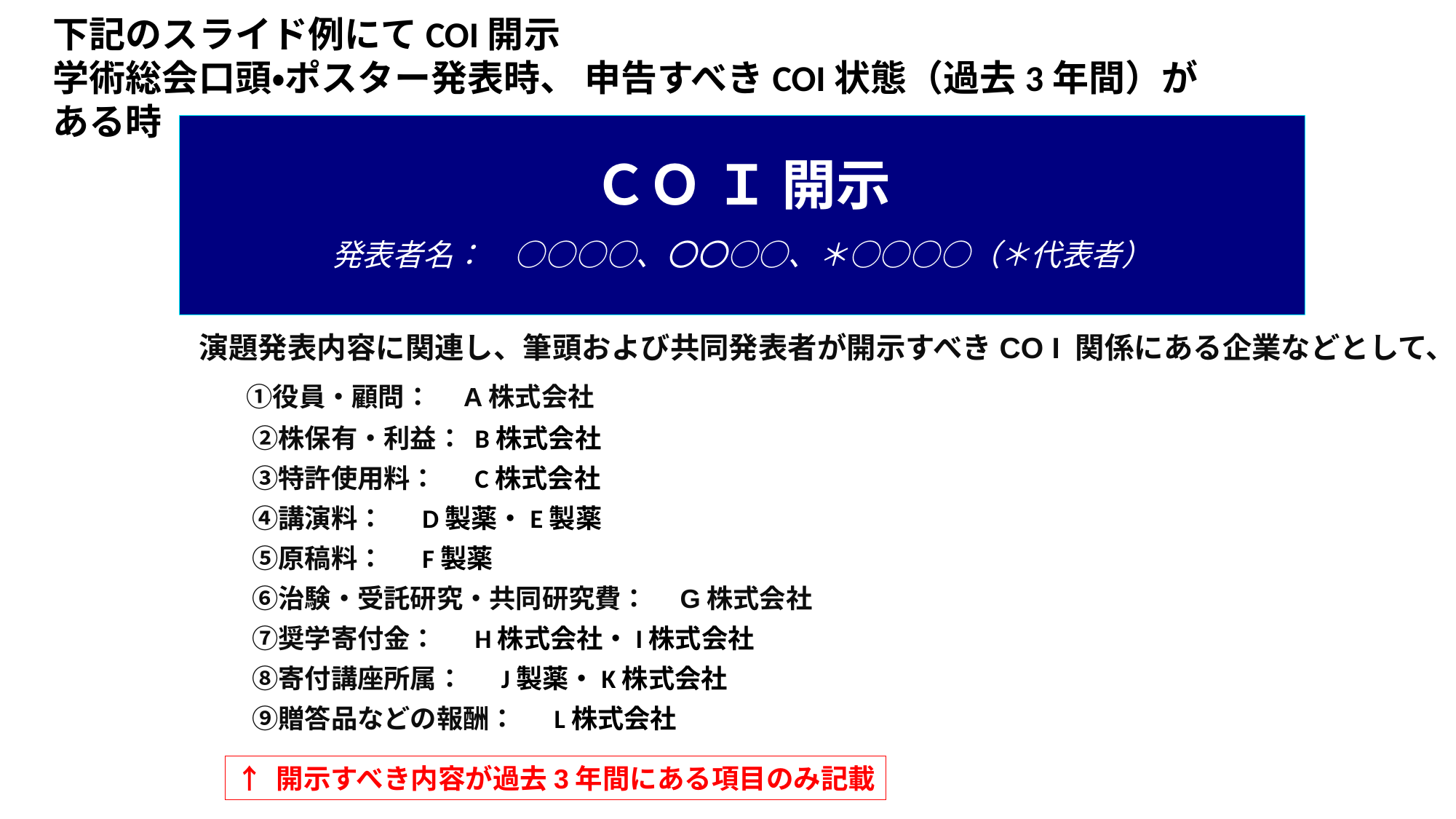

下記のスライド例にてCOI開示
学術総会口頭・ポスター発表時、 申告すべきCOI状態（過去3年間）がある時
# ＣＯ Ｉ 開示 　 発表者名：　○○○○、〇〇○○、＊○○○○（＊代表者）
演題発表内容に関連し、筆頭および共同発表者が開示すべきCO I 関係にある企業などとして、
　  ①役員・顧問：　A株式会社
　　②株保有・利益： B株式会社
　　③特許使用料：　 C株式会社
　　④講演料：　 D製薬・E製薬
　　⑤原稿料：　 F製薬
　　⑥治験・受託研究・共同研究費：　G株式会社
　　⑦奨学寄付金：　 H株式会社・I株式会社
　　⑧寄付講座所属：　 J製薬・K株式会社
　　⑨贈答品などの報酬：　 L株式会社

↑ 開示すべき内容が過去3年間にある項目のみ記載